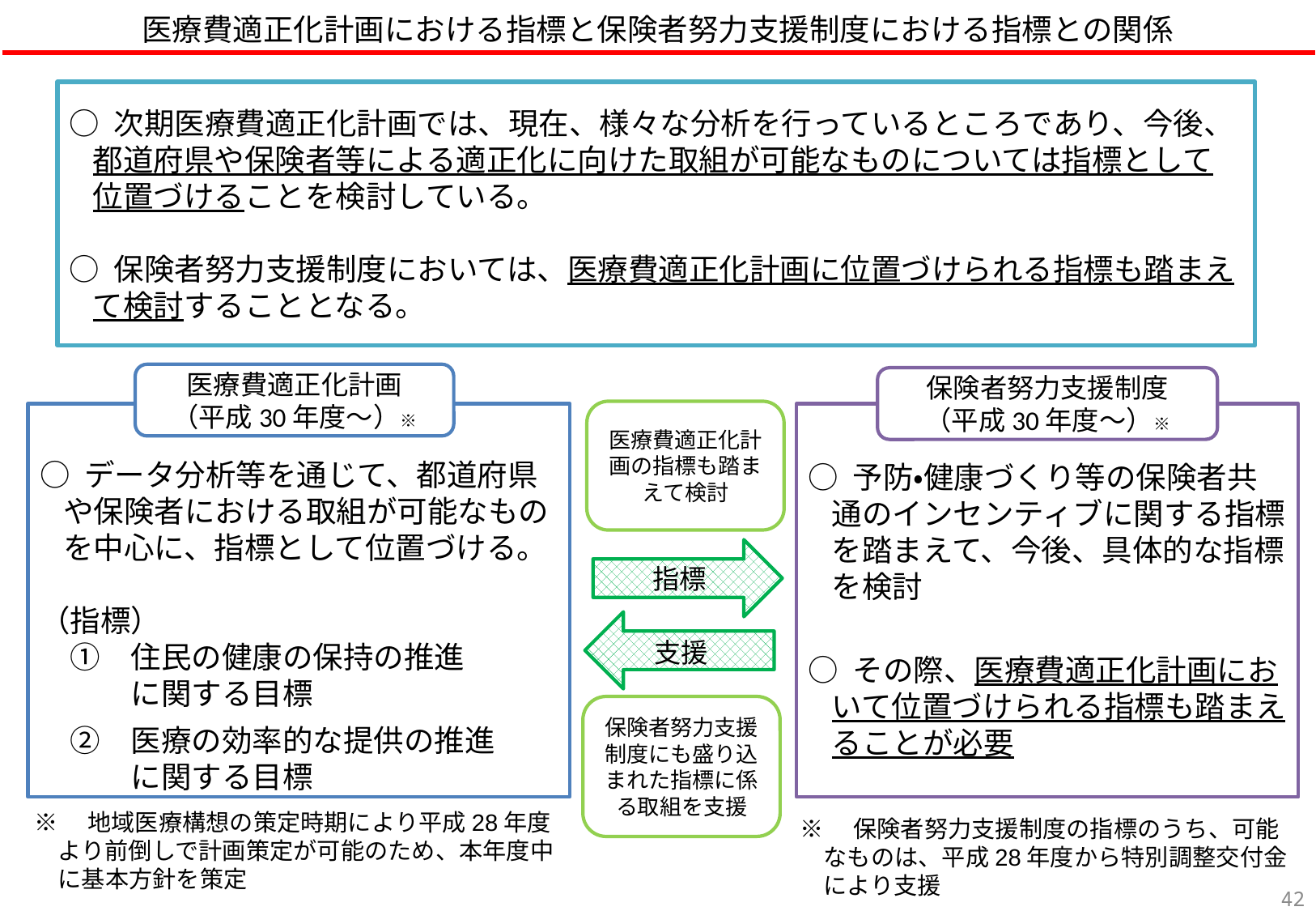

医療費適正化計画における指標と保険者努力支援制度における指標との関係
○ 次期医療費適正化計画では、現在、様々な分析を行っているところであり、今後、都道府県や保険者等による適正化に向けた取組が可能なものについては指標として位置づけることを検討している。

○ 保険者努力支援制度においては、医療費適正化計画に位置づけられる指標も踏まえて検討することとなる。
医療費適正化計画
（平成30年度～）※
保険者努力支援制度
（平成30年度～）※
医療費適正化計画の指標も踏まえて検討

○ データ分析等を通じて、都道府県や保険者における取組が可能なものを中心に、指標として位置づける。

（指標）
　①　住民の健康の保持の推進
　　　に関する目標
　②　医療の効率的な提供の推進
　　　に関する目標
○ 予防・健康づくり等の保険者共通のインセンティブに関する指標を踏まえて、今後、具体的な指標を検討

○ その際、医療費適正化計画において位置づけられる指標も踏まえることが必要

指標

支援
保険者努力支援制度にも盛り込まれた指標に係る取組を支援
※　地域医療構想の策定時期により平成28年度より前倒しで計画策定が可能のため、本年度中に基本方針を策定
※　保険者努力支援制度の指標のうち、可能なものは、平成28年度から特別調整交付金により支援
42